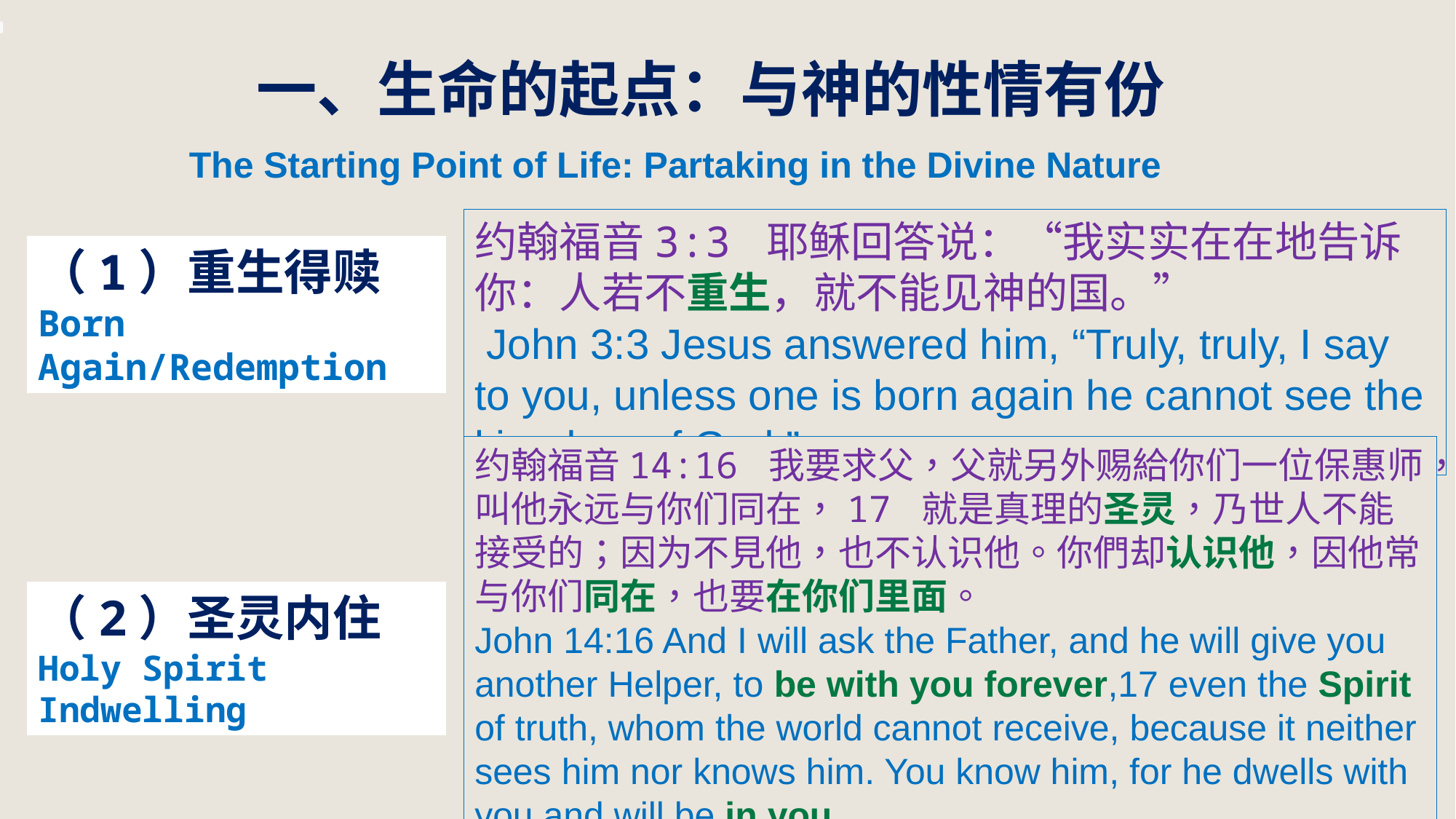

一、生命的起点：与神的性情有份
          The Starting Point of Life: Partaking in the Divine Nature
约翰福音3:3 耶稣回答说：“我实实在在地告诉你：人若不重生，就不能见神的国。”
 John 3:3 Jesus answered him, “Truly, truly, I say to you, unless one is born again he cannot see the kingdom of God.”
（1）重生得赎
Born Again/Redemption
约翰福音14:16 我要求父，父就另外赐給你们一位保惠师，叫他永远与你们同在，17 就是真理的圣灵，乃世人不能接受的；因为不見他，也不认识他。你們却认识他，因他常与你们同在，也要在你们里面。
John 14:16 And I will ask the Father, and he will give you another Helper, to be with you forever,17 even the Spirit of truth, whom the world cannot receive, because it neither sees him nor knows him. You know him, for he dwells with you and will be in you.
（2）圣灵内住
Holy Spirit Indwelling